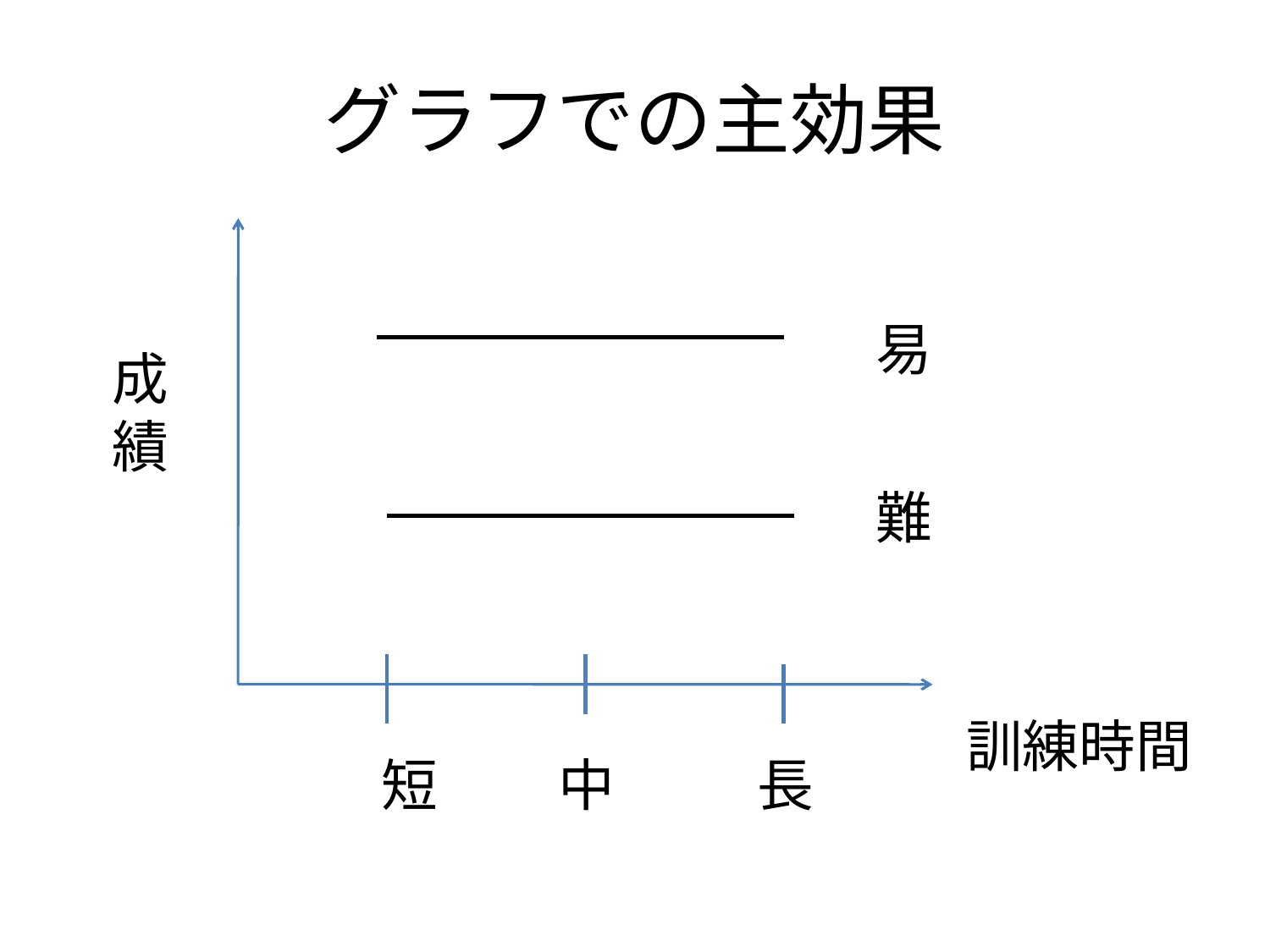

# グラフでの主効果
易
成
績
難
訓練時間
短
中
長